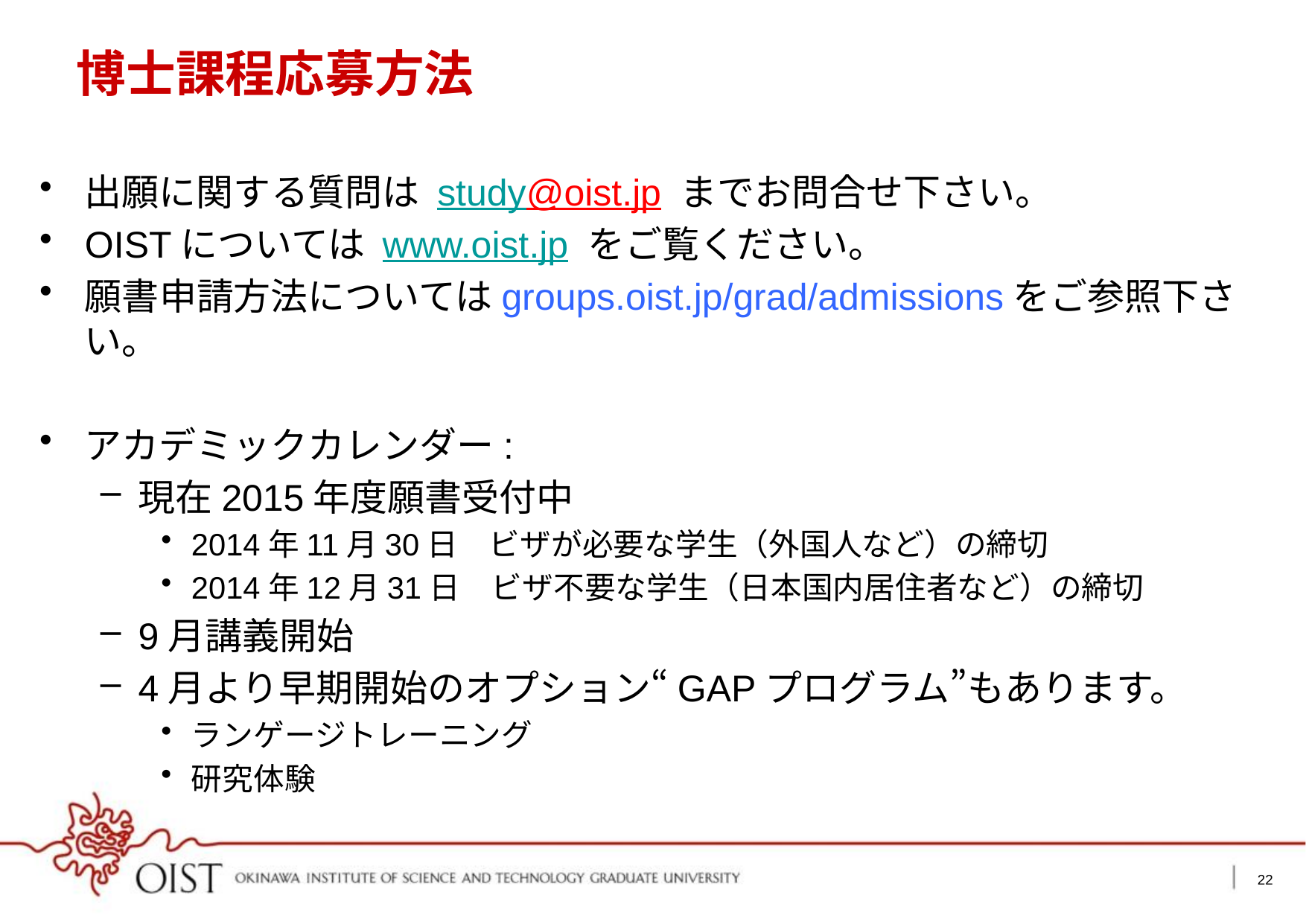

# 博士課程応募方法
出願に関する質問は study@oist.jp までお問合せ下さい。
OISTについては www.oist.jp をご覧ください。
願書申請方法についてはgroups.oist.jp/grad/admissionsをご参照下さい。

アカデミックカレンダー:
現在2015年度願書受付中
2014年11月30日　ビザが必要な学生（外国人など）の締切
2014年12月31日　ビザ不要な学生（日本国内居住者など）の締切
9月講義開始
4月より早期開始のオプション“GAPプログラム”もあります。
ランゲージトレーニング
研究体験
22